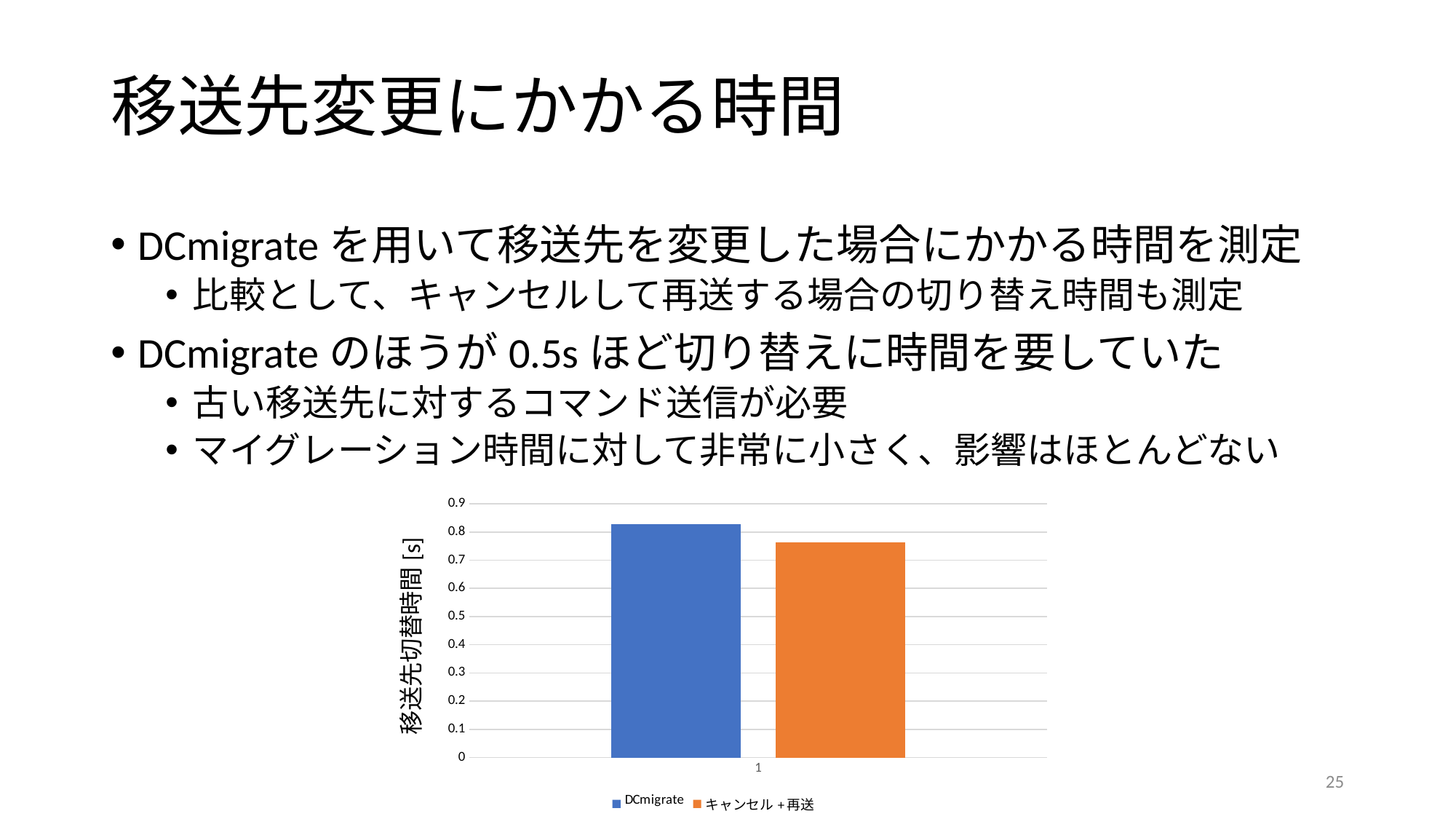

# 移送先変更にかかる時間
DCmigrateを用いて移送先を変更した場合にかかる時間を測定
比較として、キャンセルして再送する場合の切り替え時間も測定
DCmigrateのほうが0.5sほど切り替えに時間を要していた
古い移送先に対するコマンド送信が必要
マイグレーション時間に対して非常に小さく、影響はほとんどない

### Chart

| Category |  |  |
|---|---|---|
25